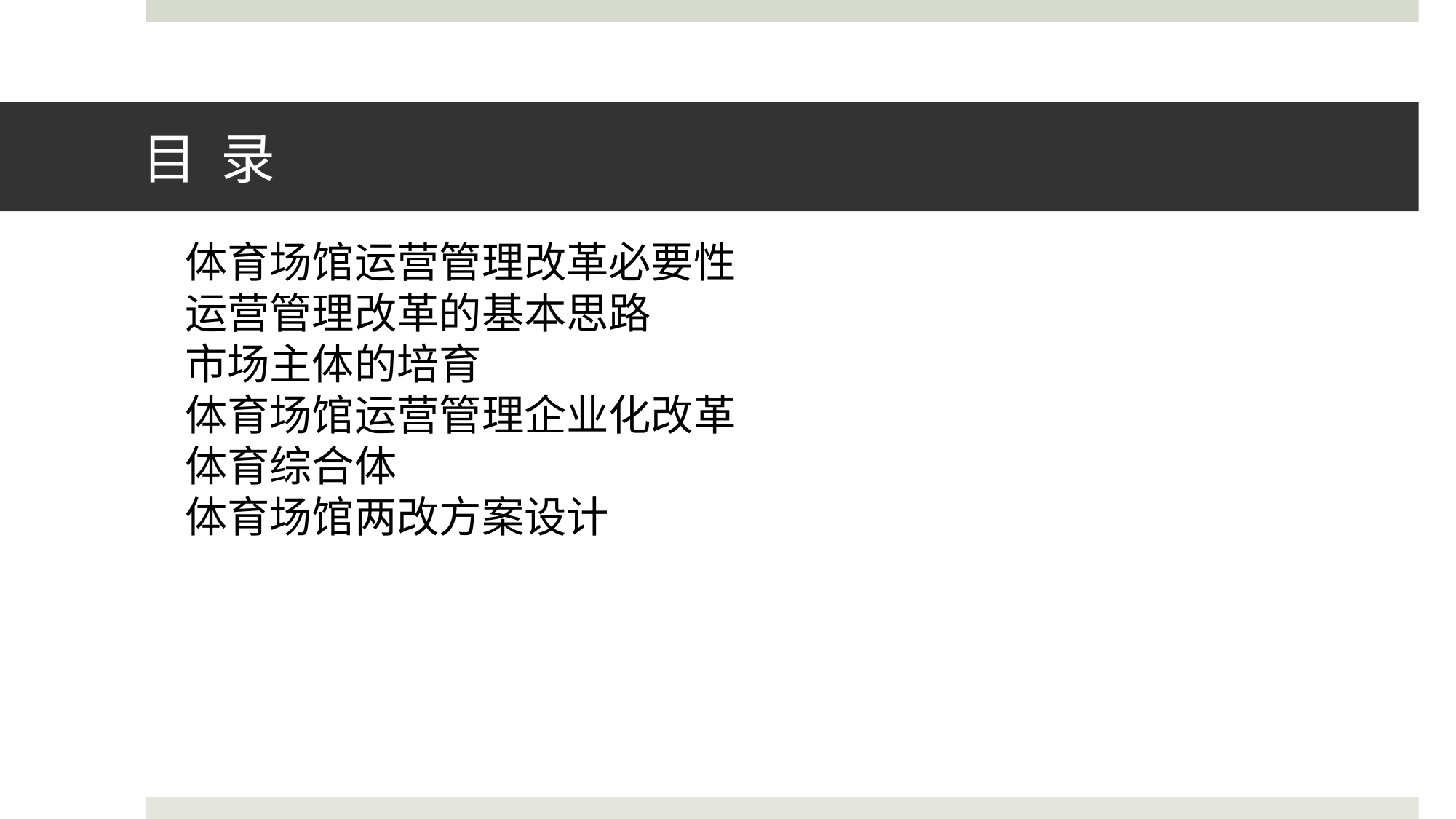

# 目  录
体育场馆运营管理改革必要性
运营管理改革的基本思路
市场主体的培育
体育场馆运营管理企业化改革
体育综合体
体育场馆两改方案设计